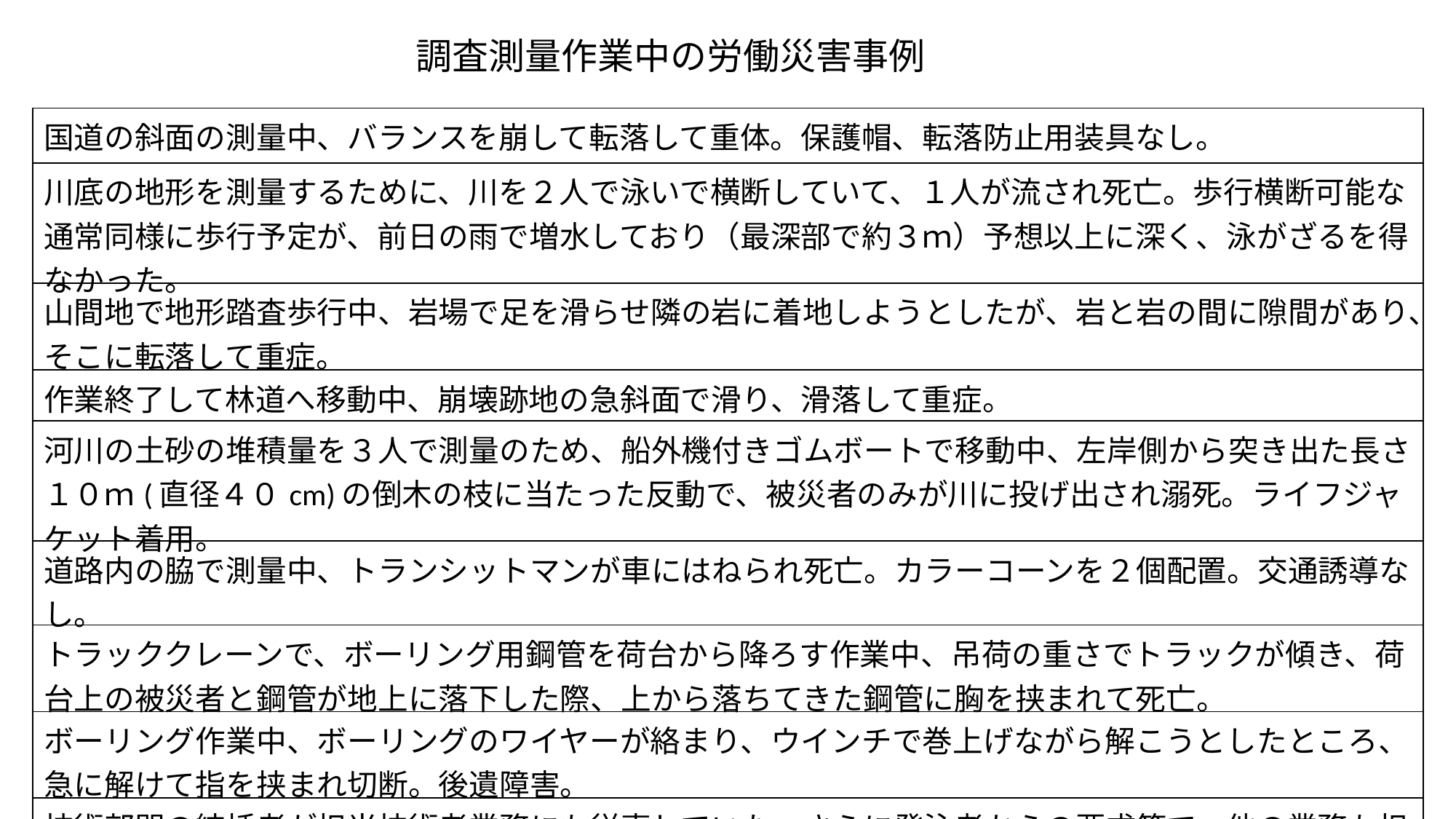

調査測量作業中の労働災害事例
| 国道の斜面の測量中、バランスを崩して転落して重体。保護帽、転落防止用装具なし。 |
| --- |
| 川底の地形を測量するために、川を２人で泳いで横断していて、１人が流され死亡。歩行横断可能な通常同様に歩行予定が、前日の雨で増水しており（最深部で約３ｍ）予想以上に深く、泳がざるを得なかった。 |
| 山間地で地形踏査歩行中、岩場で足を滑らせ隣の岩に着地しようとしたが、岩と岩の間に隙間があり、そこに転落して重症。 |
| 作業終了して林道へ移動中、崩壊跡地の急斜面で滑り、滑落して重症。 |
| 河川の土砂の堆積量を３人で測量のため、船外機付きゴムボートで移動中、左岸側から突き出た長さ１０ｍ(直径４０cm)の倒木の枝に当たった反動で、被災者のみが川に投げ出され溺死。ライフジャケット着用。 |
| 道路内の脇で測量中、トランシットマンが車にはねられ死亡。カラーコーンを２個配置。交通誘導なし。 |
| トラッククレーンで、ボーリング用鋼管を荷台から降ろす作業中、吊荷の重さでトラックが傾き、荷台上の被災者と鋼管が地上に落下した際、上から落ちてきた鋼管に胸を挟まれて死亡。 |
| ボーリング作業中、ボーリングのワイヤーが絡まり、ウインチで巻上げながら解こうとしたところ、急に解けて指を挟まれ切断。後遺障害。 |
| 技術部門の統括者が担当技術者業務にも従事していた。さらに発注者からの要求等で、他の業務も担当して業務量が膨大となり、時間外労働が長期化して過労死に至った。 |